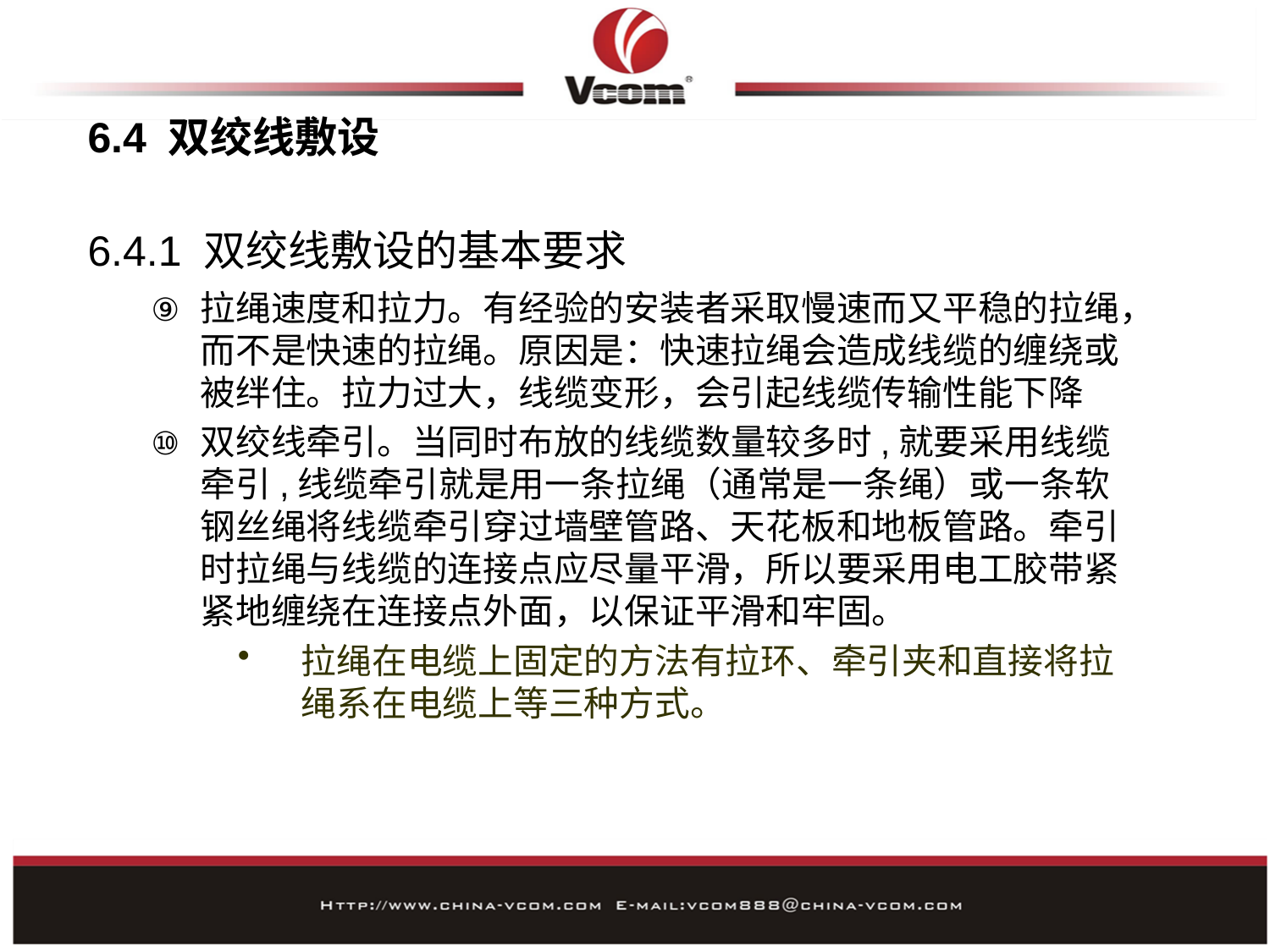

# 6.4 双绞线敷设
6.4.1 双绞线敷设的基本要求
拉绳速度和拉力。有经验的安装者采取慢速而又平稳的拉绳，而不是快速的拉绳。原因是：快速拉绳会造成线缆的缠绕或被绊住。拉力过大，线缆变形，会引起线缆传输性能下降
双绞线牵引。当同时布放的线缆数量较多时,就要采用线缆牵引,线缆牵引就是用一条拉绳（通常是一条绳）或一条软钢丝绳将线缆牵引穿过墙壁管路、天花板和地板管路。牵引时拉绳与线缆的连接点应尽量平滑，所以要采用电工胶带紧紧地缠绕在连接点外面，以保证平滑和牢固。
拉绳在电缆上固定的方法有拉环、牵引夹和直接将拉绳系在电缆上等三种方式。